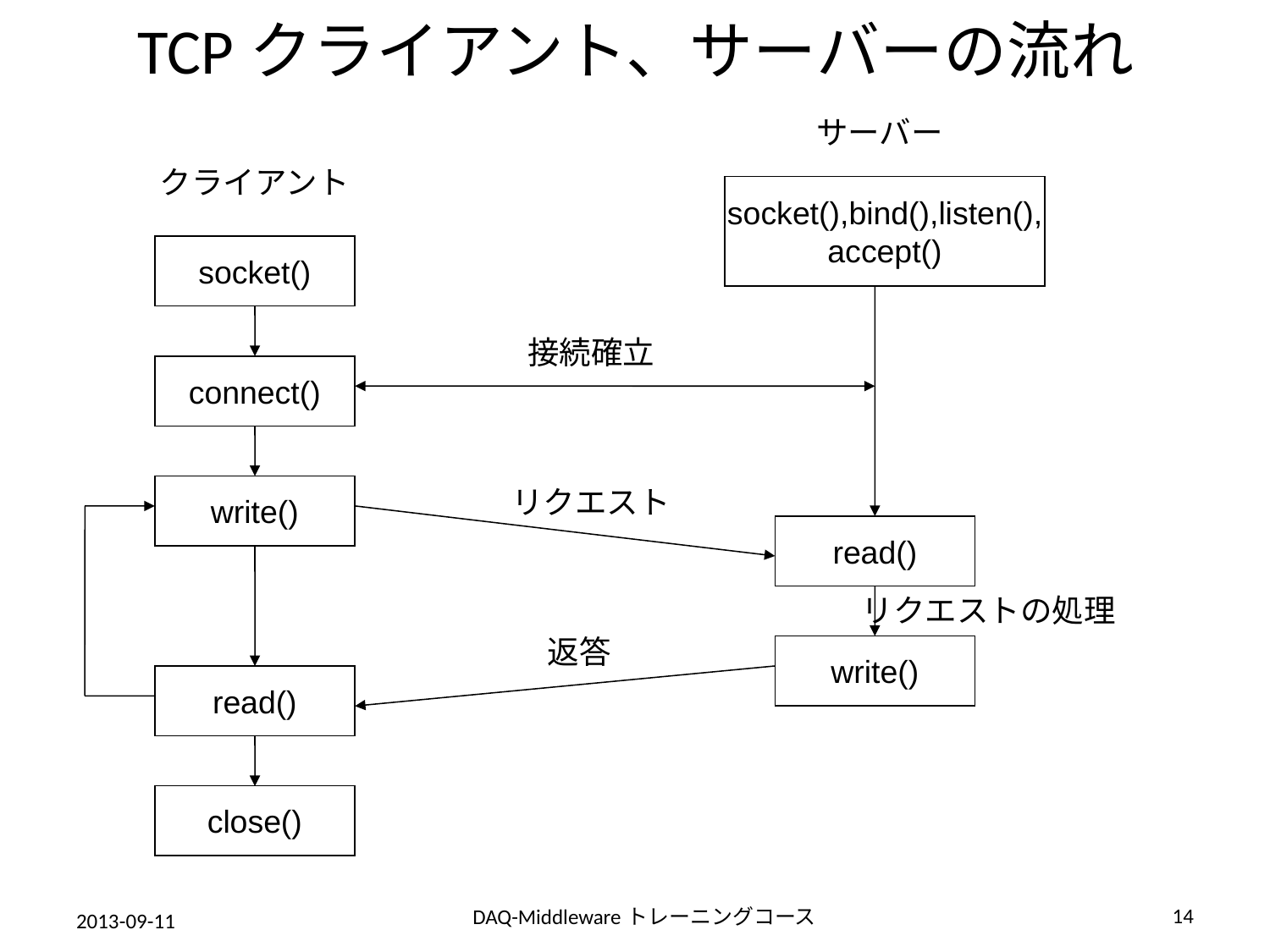

# TCPクライアント、サーバーの流れ
サーバー
クライアント
socket(),bind(),listen(),
accept()
socket()

接続確立
connect()

write()
リクエスト

read()

リクエストの処理

返答
write()
read()

close()
14
DAQ-Middlewareトレーニングコース
2013-09-11